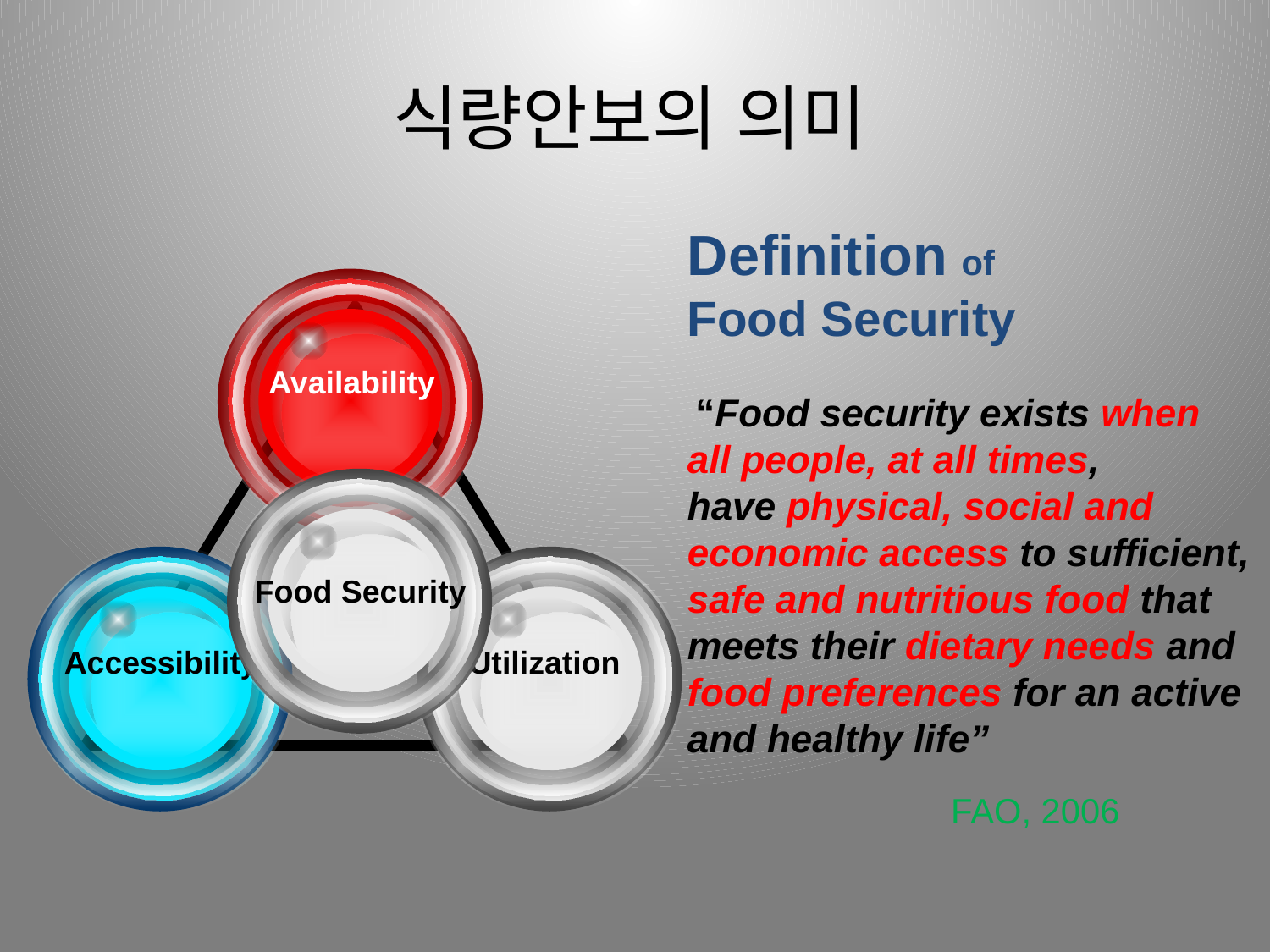

식량안보의 의미
Definition of
Food Security

 “Food security exists when
all people, at all times,
have physical, social and economic access to sufficient, safe and nutritious food that meets their dietary needs and food preferences for an active  and healthy life”
               FAO, 2006

Availability

Food Security

Accessibility

Utilization